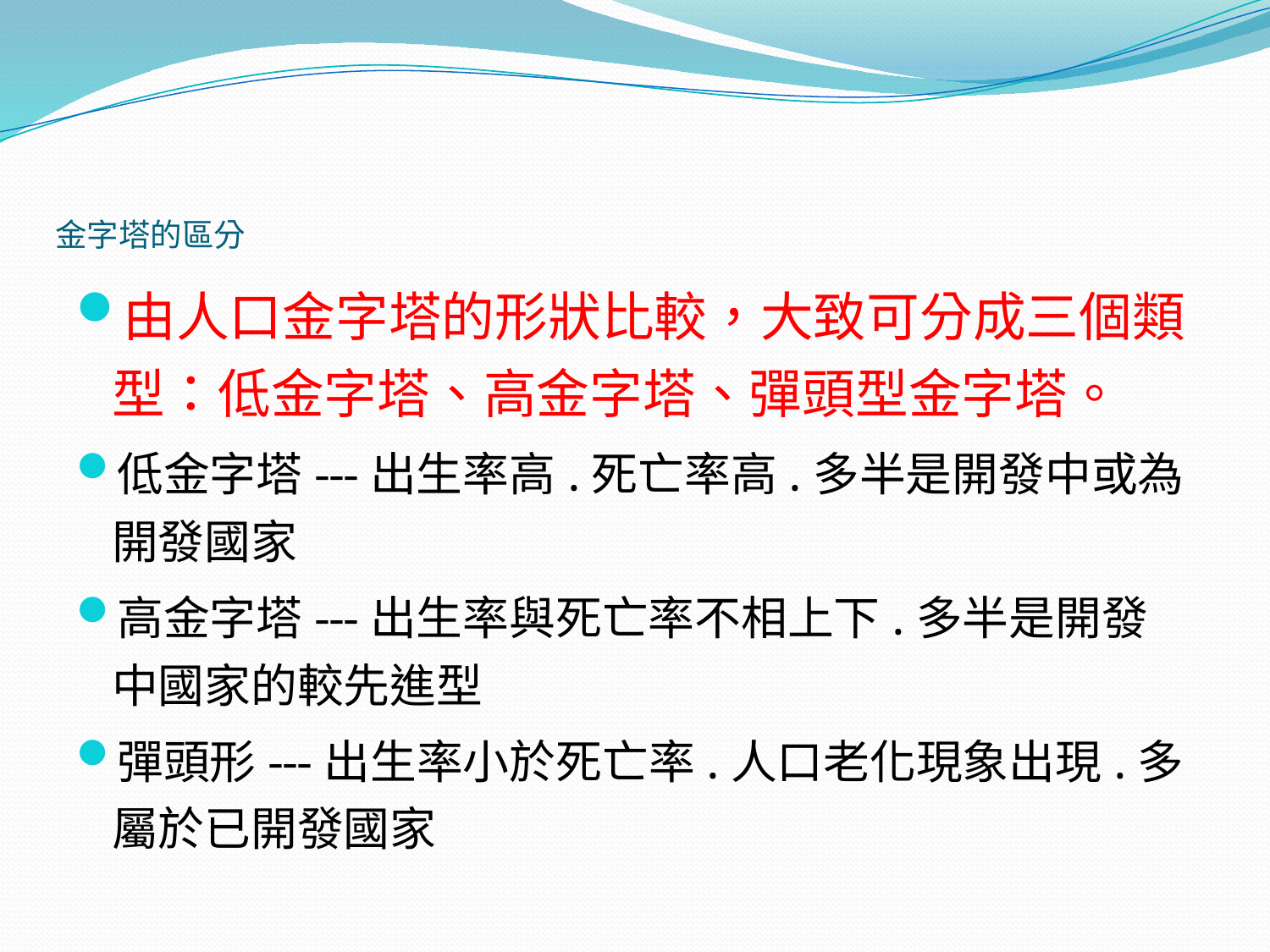

# 金字塔的區分
由人口金字塔的形狀比較，大致可分成三個類型：低金字塔、高金字塔、彈頭型金字塔。
低金字塔---出生率高.死亡率高.多半是開發中或為開發國家
高金字塔---出生率與死亡率不相上下.多半是開發中國家的較先進型
彈頭形---出生率小於死亡率.人口老化現象出現.多屬於已開發國家